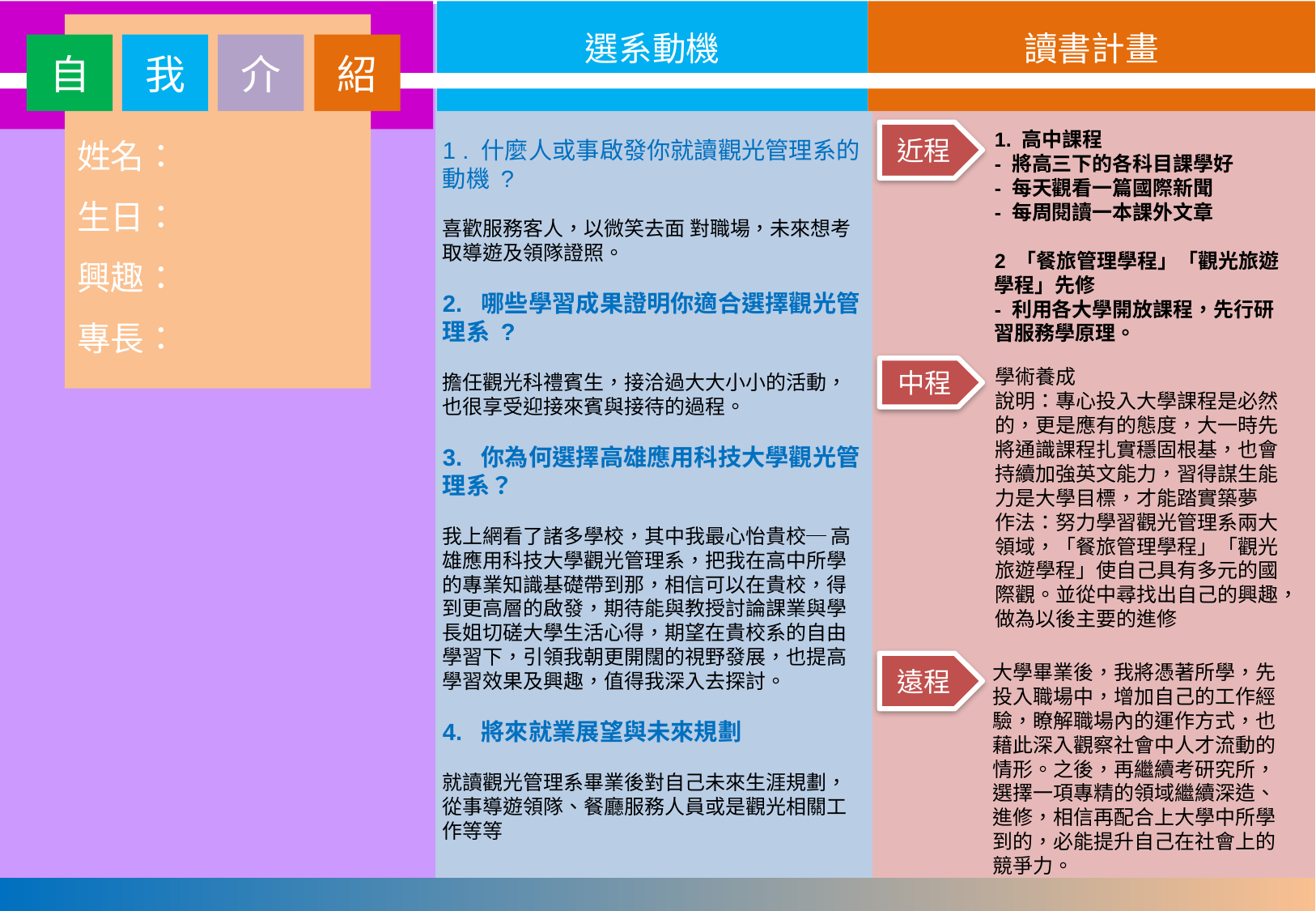

讀書計畫

選系動機

|  |  |  |
| --- | --- | --- |

姓名：
生日：
興趣：
專長：
自
我
介
紹

1. 高中課程
- 將高三下的各科目課學好
- 每天觀看一篇國際新聞
- 每周閱讀一本課外文章

2 「餐旅管理學程」「觀光旅遊學程」先修
- 利用各大學開放課程，先行研習服務學原理。
近程
1 . 什麼人或事啟發你就讀觀光管理系的動機 ?

喜歡服務客人，以微笑去面 對職場，未來想考取導遊及領隊證照。

2.  哪些學習成果證明你適合選擇觀光管理系 ?

擔任觀光科禮賓生，接洽過大大小小的活動，也很享受迎接來賓與接待的過程。

3.  你為何選擇高雄應用科技大學觀光管理系？

我上網看了諸多學校，其中我最心怡貴校─ 高雄應用科技大學觀光管理系，把我在高中所學的專業知識基礎帶到那，相信可以在貴校，得到更高層的啟發，期待能與教授討論課業與學長姐切磋大學生活心得，期望在貴校系的自由學習下，引領我朝更開闊的視野發展，也提高學習效果及興趣，值得我深入去探討。

4.  將來就業展望與未來規劃

就讀觀光管理系畢業後對自己未來生涯規劃，從事導遊領隊、餐廳服務人員或是觀光相關工作等等
中程
學術養成 
說明：專心投入大學課程是必然的，更是應有的態度，大一時先將通識課程扎實穩固根基，也會持續加強英文能力，習得謀生能力是大學目標，才能踏實築夢 
作法：努力學習觀光管理系兩大領域，「餐旅管理學程」「觀光旅遊學程」使自己具有多元的國際觀。並從中尋找出自己的興趣，做為以後主要的進修
遠程
大學畢業後，我將憑著所學，先投入職場中，增加自己的工作經
驗，瞭解職場內的運作方式，也藉此深入觀察社會中人才流動的情形。之後，再繼續考研究所，選擇一項專精的領域繼續深造、進修，相信再配合上大學中所學到的，必能提升自己在社會上的競爭力。